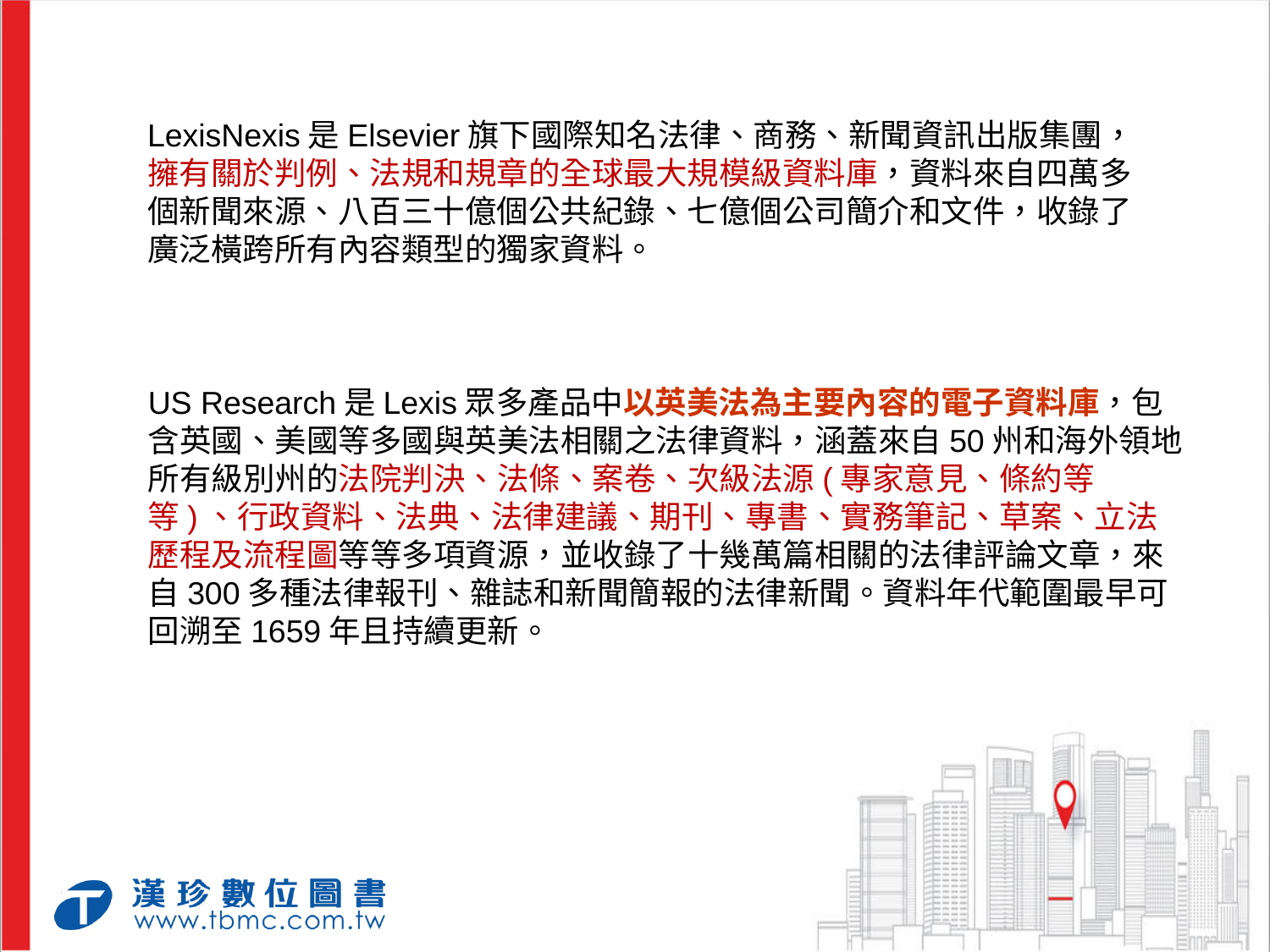

LexisNexis是Elsevier旗下國際知名法律、商務、新聞資訊出版集團，擁有關於判例、法規和規章的全球最大規模級資料庫，資料來自四萬多個新聞來源、八百三十億個公共紀錄、七億個公司簡介和文件，收錄了廣泛橫跨所有內容類型的獨家資料。

US Research是Lexis眾多產品中以英美法為主要內容的電子資料庫，包含英國、美國等多國與英美法相關之法律資料，涵蓋來自50州和海外領地所有級別州的法院判決、法條、案卷、次級法源(專家意見、條約等等)、行政資料、法典、法律建議、期刊、專書、實務筆記、草案、立法歷程及流程圖等等多項資源，並收錄了十幾萬篇相關的法律評論文章，來自300多種法律報刊、雜誌和新聞簡報的法律新聞。資料年代範圍最早可回溯至1659年且持續更新。